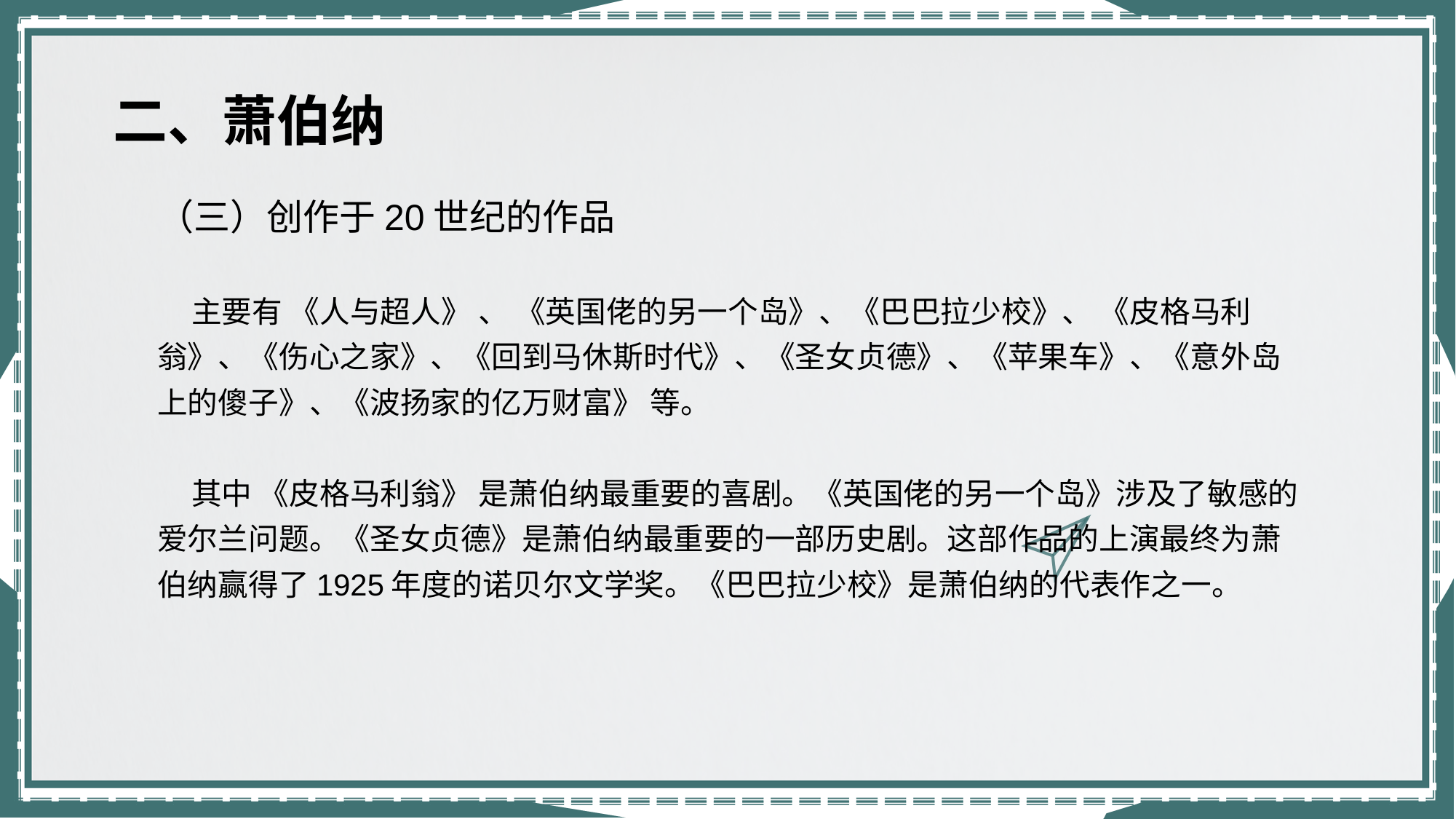

二、萧伯纳
（三）创作于20世纪的作品

    主要有 《人与超人》 、 《英国佬的另一个岛》、《巴巴拉少校》、 《皮格马利翁》、《伤心之家》、《回到马休斯时代》、《圣女贞德》、《苹果车》、《意外岛上的傻子》、《波扬家的亿万财富》 等。

    其中 《皮格马利翁》 是萧伯纳最重要的喜剧。《英国佬的另一个岛》涉及了敏感的爱尔兰问题。《圣女贞德》是萧伯纳最重要的一部历史剧。这部作品的上演最终为萧伯纳赢得了1925年度的诺贝尔文学奖。《巴巴拉少校》是萧伯纳的代表作之一。